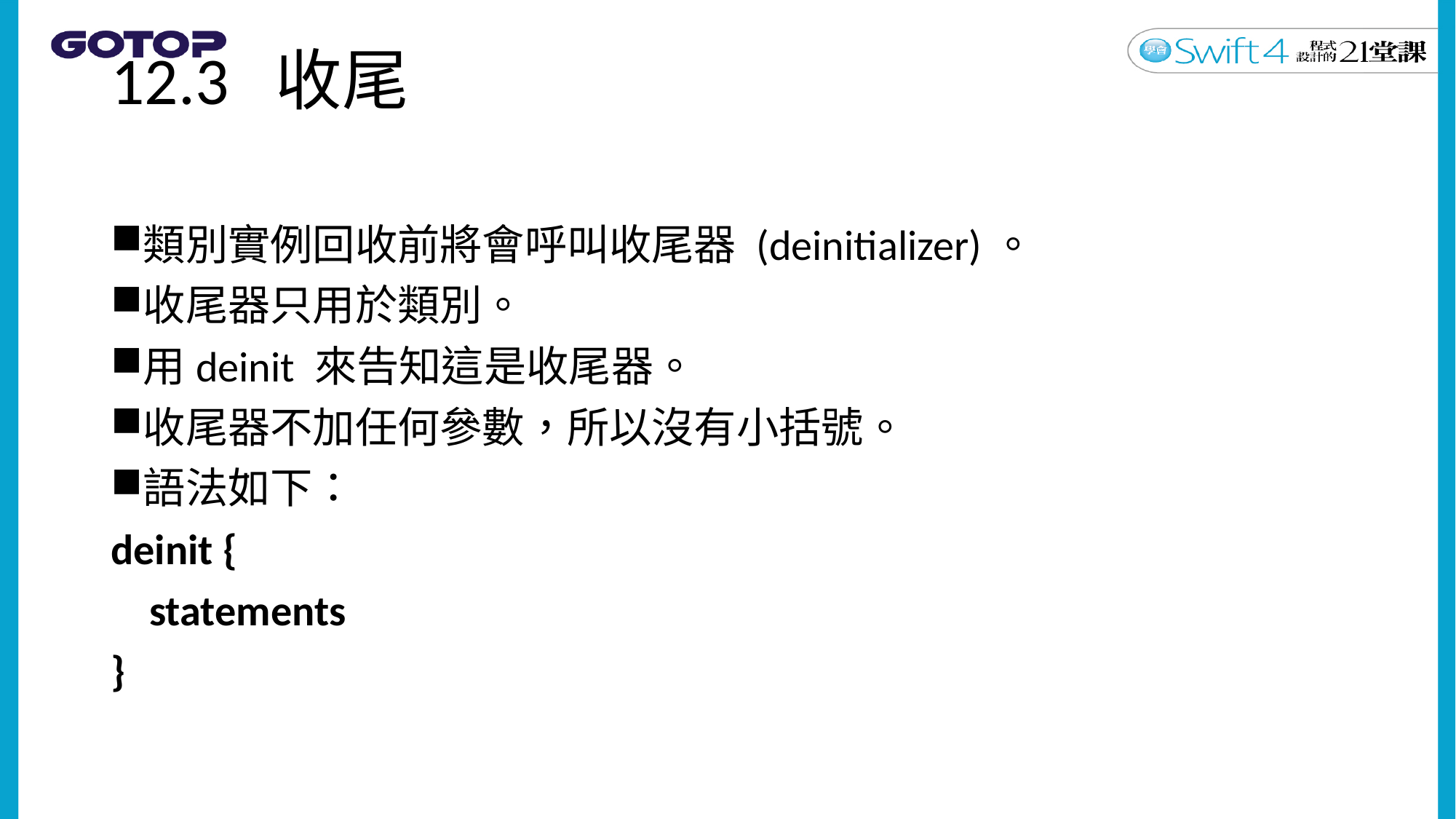

# 12.3  收尾
類別實例回收前將會呼叫收尾器 (deinitializer)。
收尾器只用於類別。
用deinit 來告知這是收尾器。
收尾器不加任何參數，所以沒有小括號。
語法如下：
deinit {
    statements
}